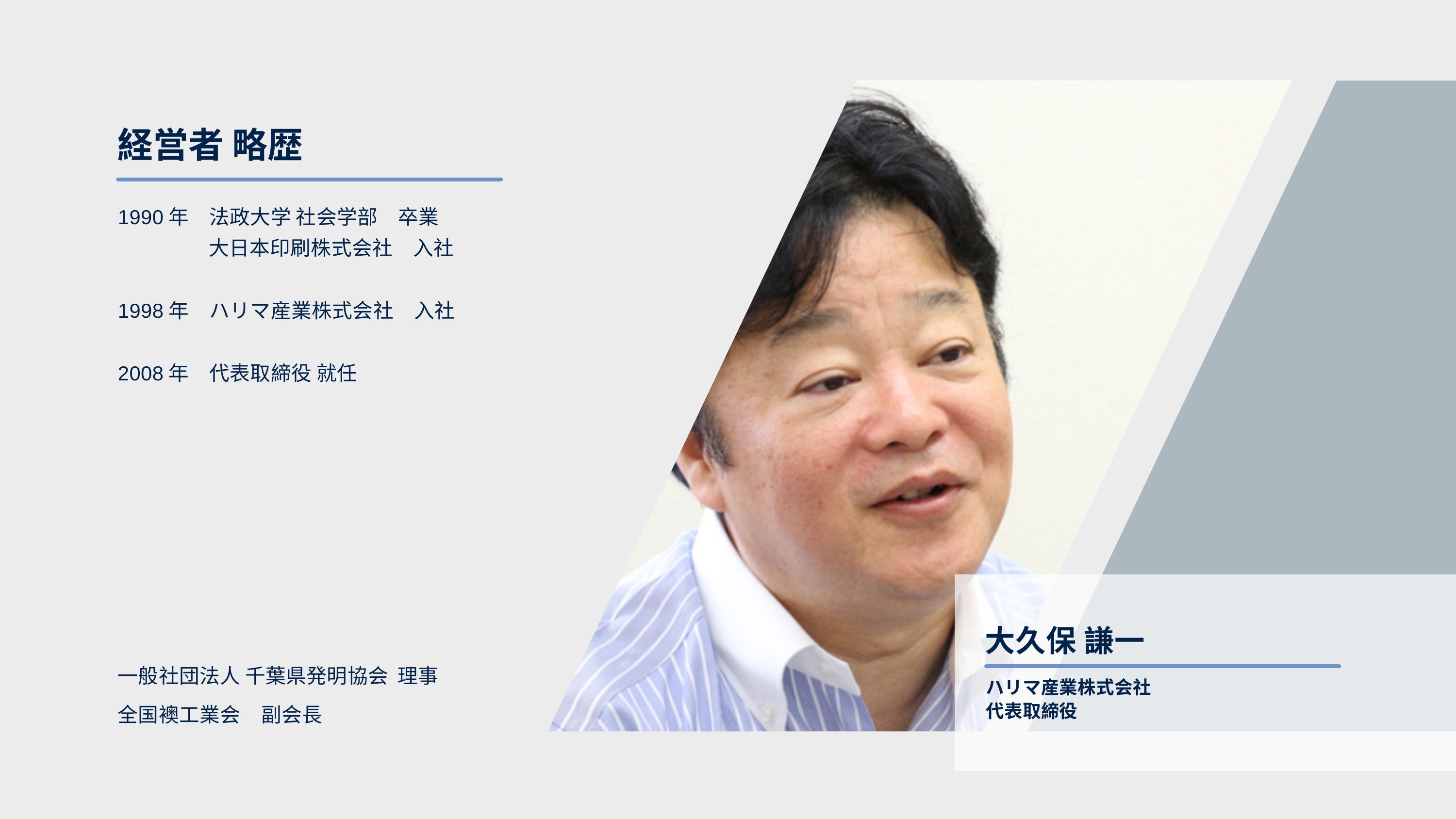

経営者 略歴

1990年　法政大学 社会学部　卒業
              　大日本印刷株式会社　入社

1998年　ハリマ産業株式会社　入社

2008年　代表取締役 就任
一般社団法人 千葉県発明協会  理事
全国襖工業会　副会長

大久保 謙一

ハリマ産業株式会社
代表取締役